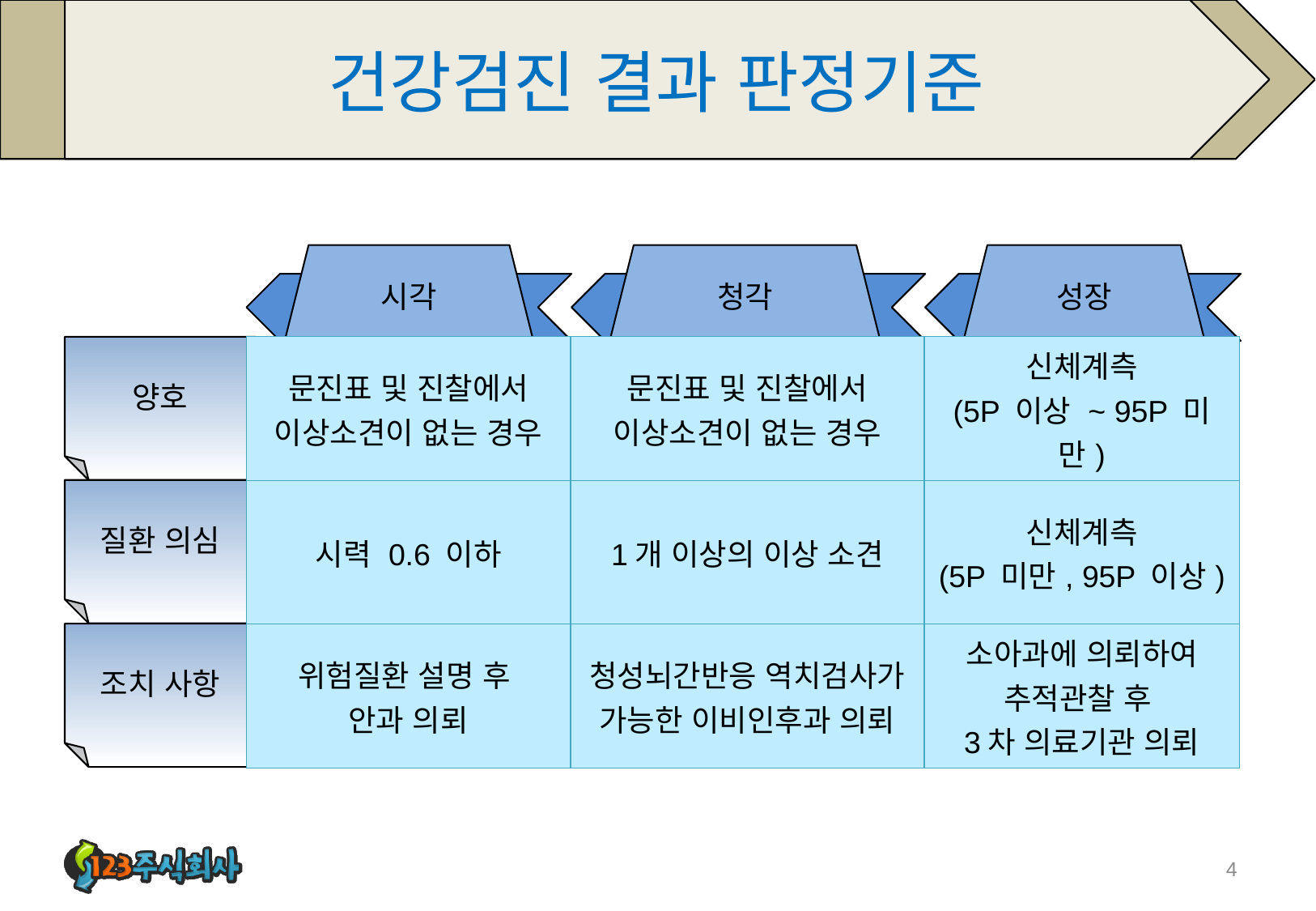

# 건강검진 결과 판정기준
시각
청각
성장

| 문진표 및 진찰에서 이상소견이 없는 경우 | 문진표 및 진찰에서 이상소견이 없는 경우 | 신체계측 (5P 이상 ~ 95P 미만) |
| --- | --- | --- |
| 시력 0.6 이하 | 1개 이상의 이상 소견 | 신체계측 (5P 미만, 95P 이상) |
| 위험질환 설명 후 안과 의뢰 | 청성뇌간반응 역치검사가 가능한 이비인후과 의뢰 | 소아과에 의뢰하여 추적관찰 후 3차 의료기관 의뢰 |
양호
질환 의심
조치 사항
4